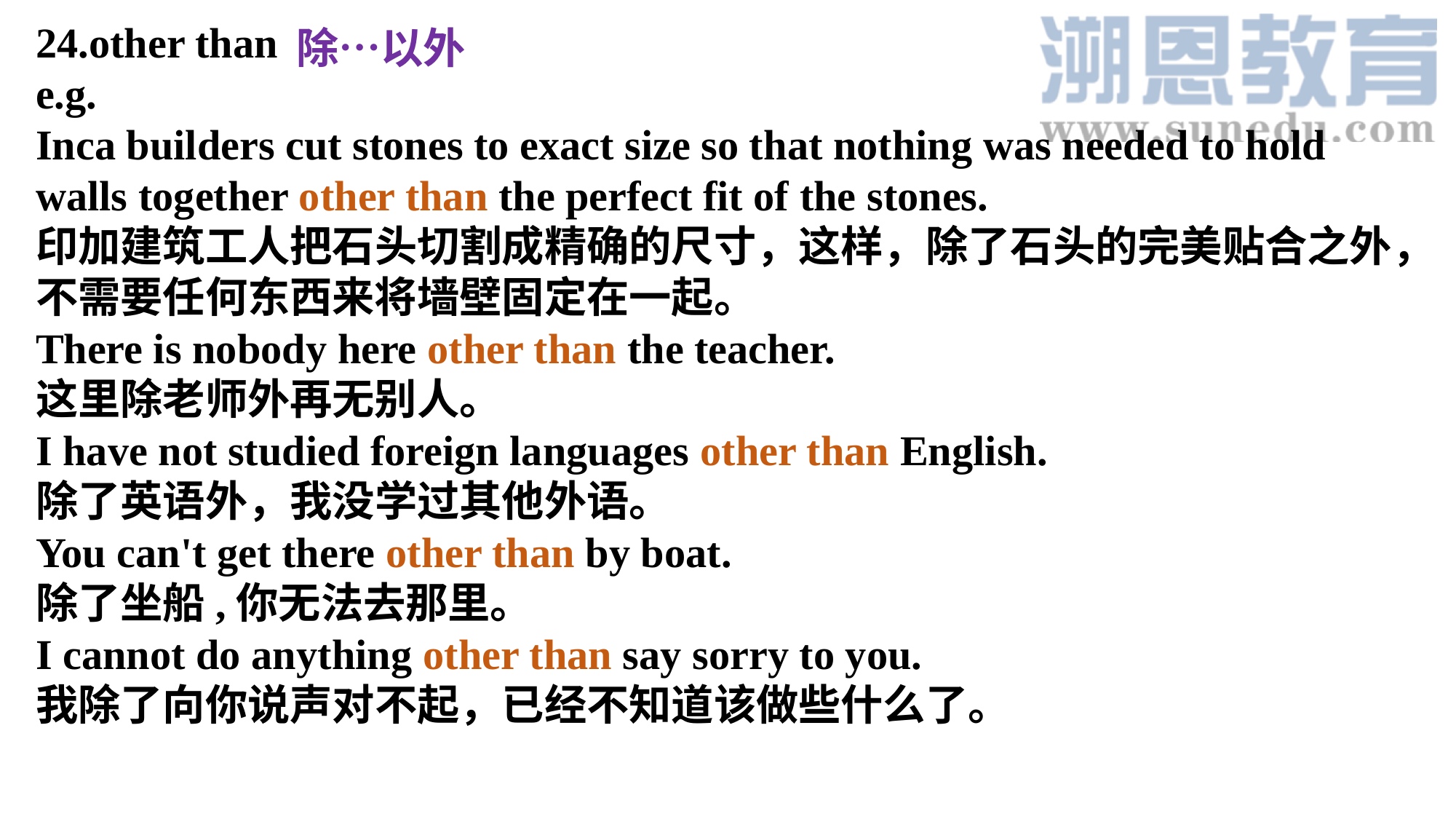

24.other than
e.g.
Inca builders cut stones to exact size so that nothing was needed to hold walls together other than the perfect fit of the stones.
印加建筑工人把石头切割成精确的尺寸，这样，除了石头的完美贴合之外，不需要任何东西来将墙壁固定在一起。
There is nobody here other than the teacher.
这里除老师外再无别人。
I have not studied foreign languages other than English.
除了英语外，我没学过其他外语。
You can't get there other than by boat.
除了坐船,你无法去那里。
I cannot do anything other than say sorry to you.
我除了向你说声对不起，已经不知道该做些什么了。
除…以外